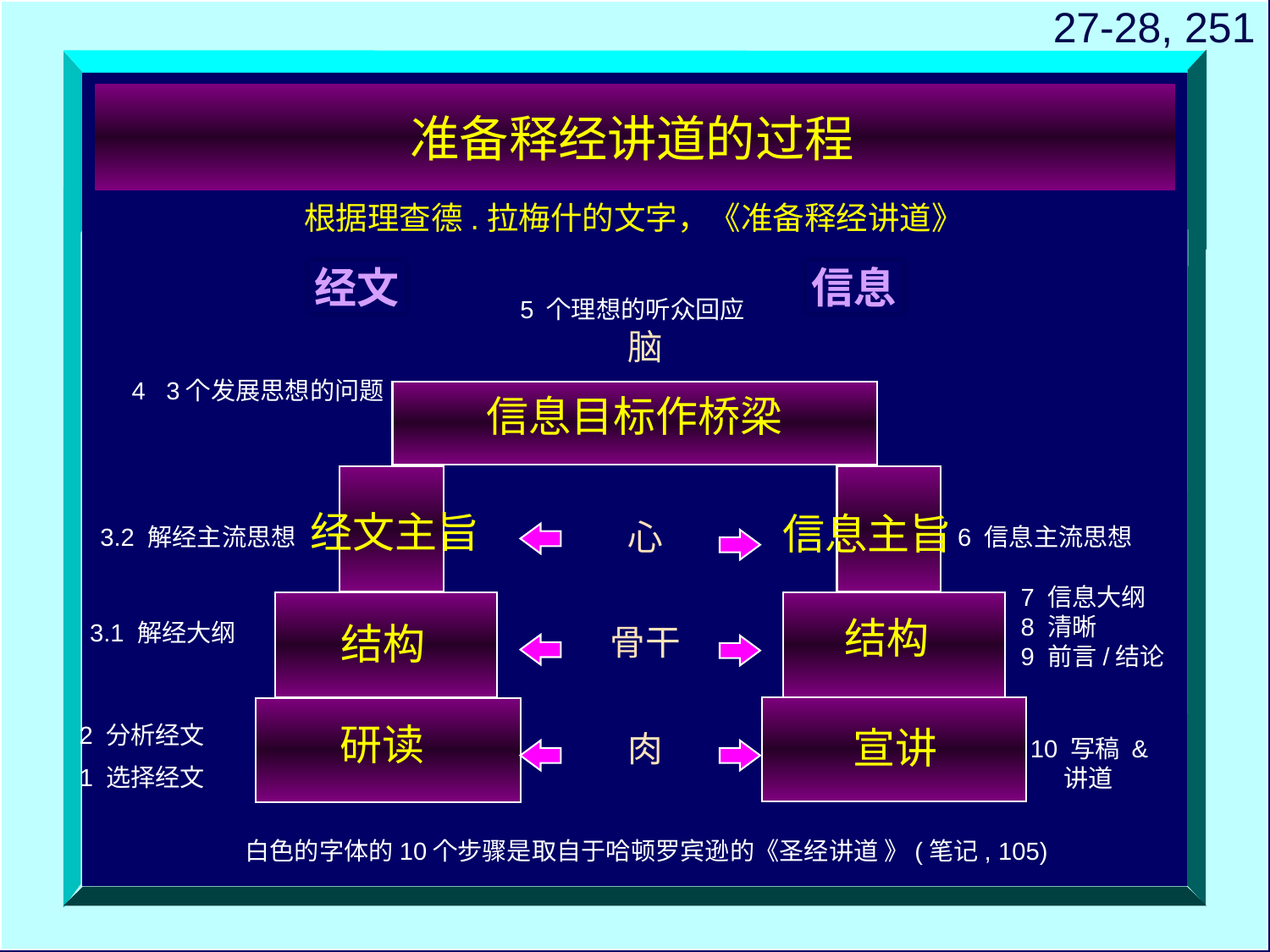

27-28, 251

# 准备释经讲道的过程
根据理查德.拉梅什的文字，《准备释经讲道》

经文
信息
5 个理想的听众回应
脑
4   3个发展思想的问题

信息目标作桥梁

经文主旨
信息主旨
心
3.2 解经主流思想
6 信息主流思想

7 信息大纲
8 清晰
9 前言/结论

结构
3.1 解经大纲
结构
骨干

研读
2 分析经文
宣讲
肉
10 写稿 &
     讲道

1 选择经文
白色的字体的10个步骤是取自于哈顿罗宾逊的《圣经讲道 》(笔记, 105)